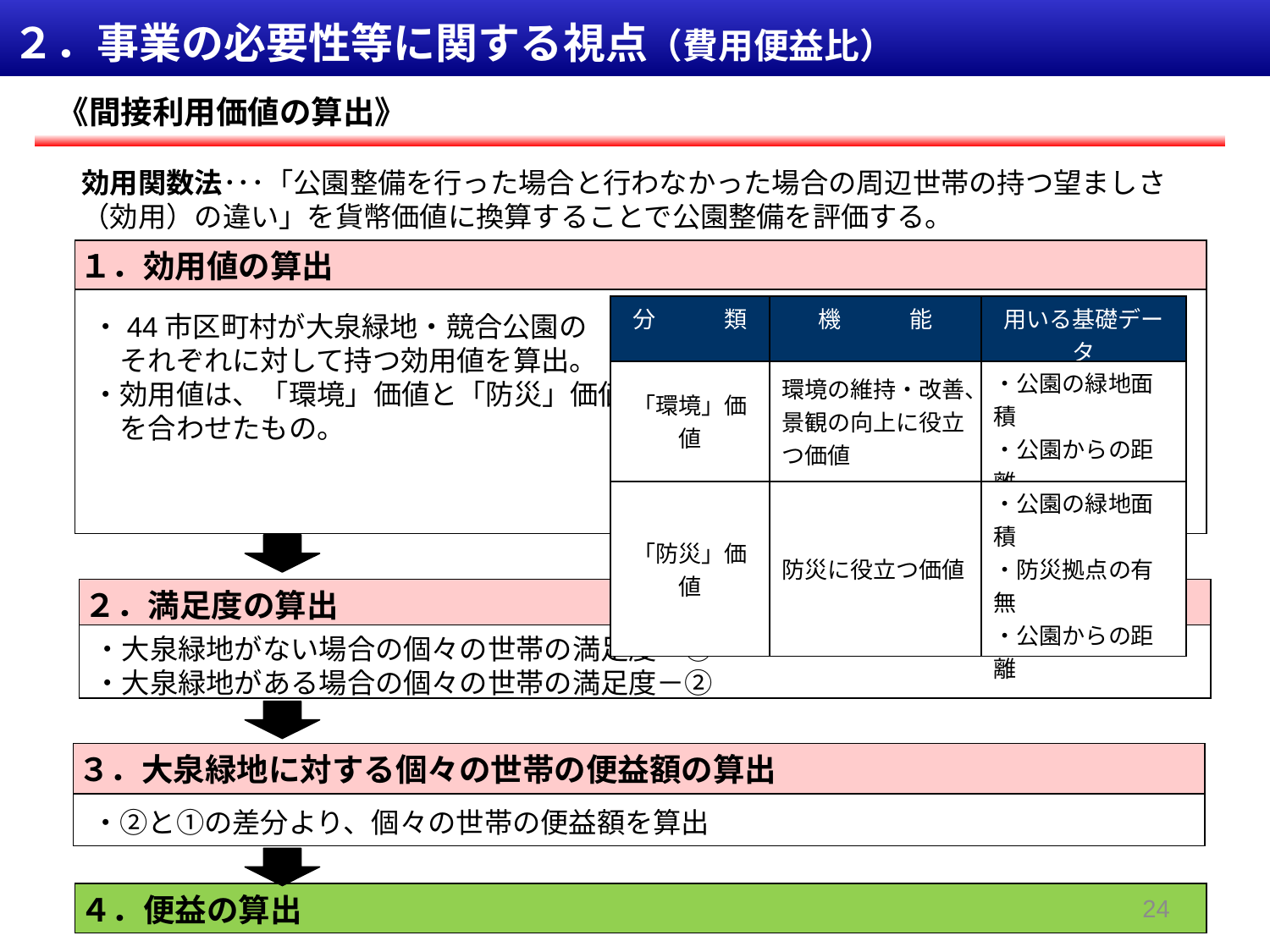

２．事業の必要性等に関する視点（費用便益比）
《間接利用価値の算出》

効用関数法･･･「公園整備を行った場合と行わなかった場合の周辺世帯の持つ望ましさ（効用）の違い」を貨幣価値に換算することで公園整備を評価する。

１．効用値の算出
| 分　　　類 | 機　　　能 | 用いる基礎データ |
| --- | --- | --- |
| 「環境」価値 | 環境の維持・改善、景観の向上に役立つ価値 | ・公園の緑地面積 ・公園からの距離 |
| 「防災」価値 | 防災に役立つ価値 | ・公園の緑地面積 ・防災拠点の有無 ・公園からの距離 |
・44市区町村が大泉緑地・競合公園の
　それぞれに対して持つ効用値を算出。
・効用値は、「環境」価値と「防災」価値
　を合わせたもの。

２．満足度の算出

・大泉緑地がない場合の個々の世帯の満足度－①
・大泉緑地がある場合の個々の世帯の満足度－②

３．大泉緑地に対する個々の世帯の便益額の算出

・②と①の差分より、個々の世帯の便益額を算出

24
４．便益の算出